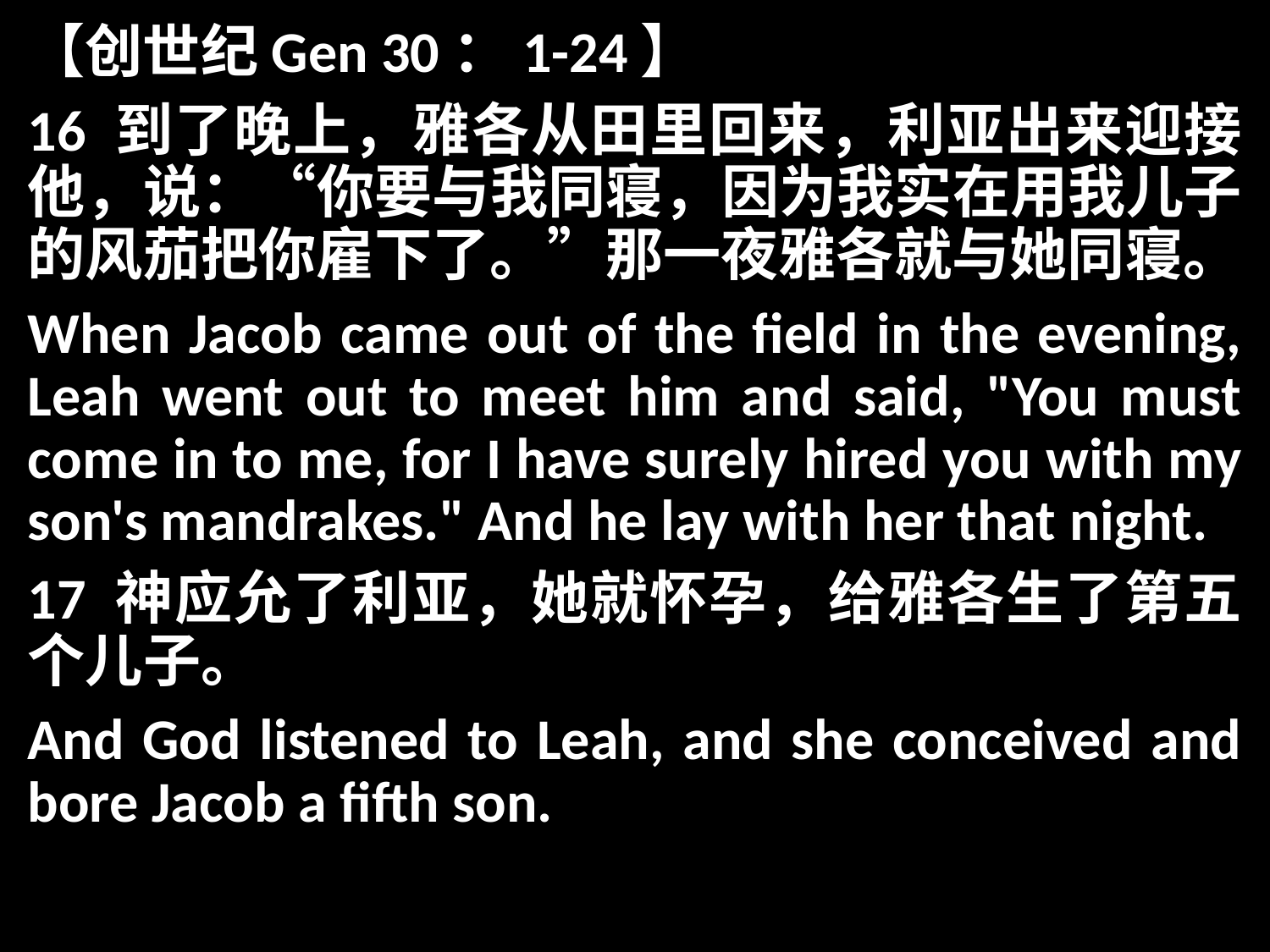

【创世纪Gen 30：1-24】
16 到了晚上，雅各从田里回来，利亚出来迎接他，说：“你要与我同寝，因为我实在用我儿子的风茄把你雇下了。”那一夜雅各就与她同寝。
When Jacob came out of the field in the evening, Leah went out to meet him and said, "You must come in to me, for I have surely hired you with my son's mandrakes." And he lay with her that night.
17 神应允了利亚，她就怀孕，给雅各生了第五个儿子。
And God listened to Leah, and she conceived and bore Jacob a fifth son.